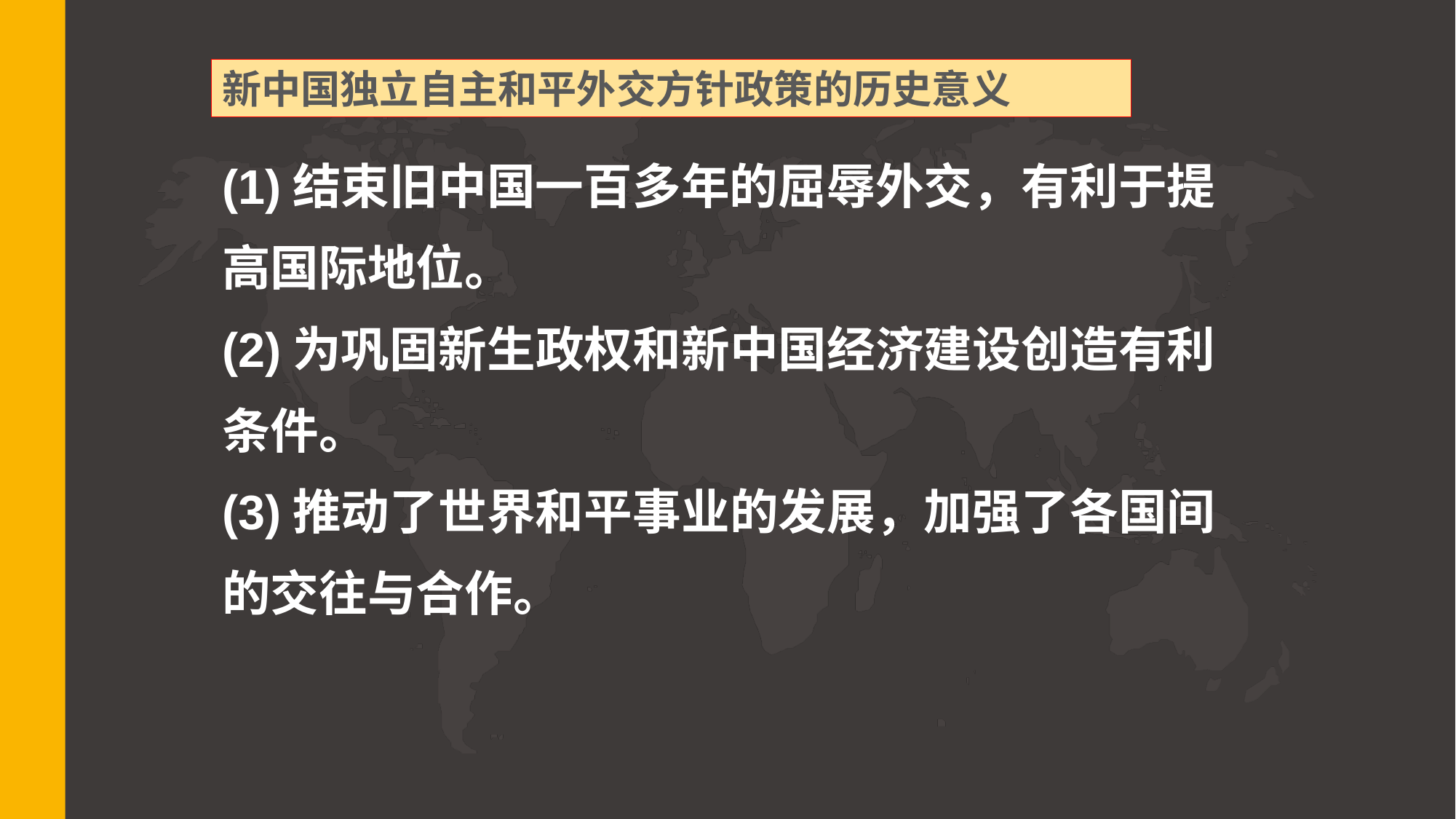

新中国独立自主和平外交方针政策的历史意义
(1)结束旧中国一百多年的屈辱外交，有利于提高国际地位。
(2)为巩固新生政权和新中国经济建设创造有利条件。
(3)推动了世界和平事业的发展，加强了各国间的交往与合作。